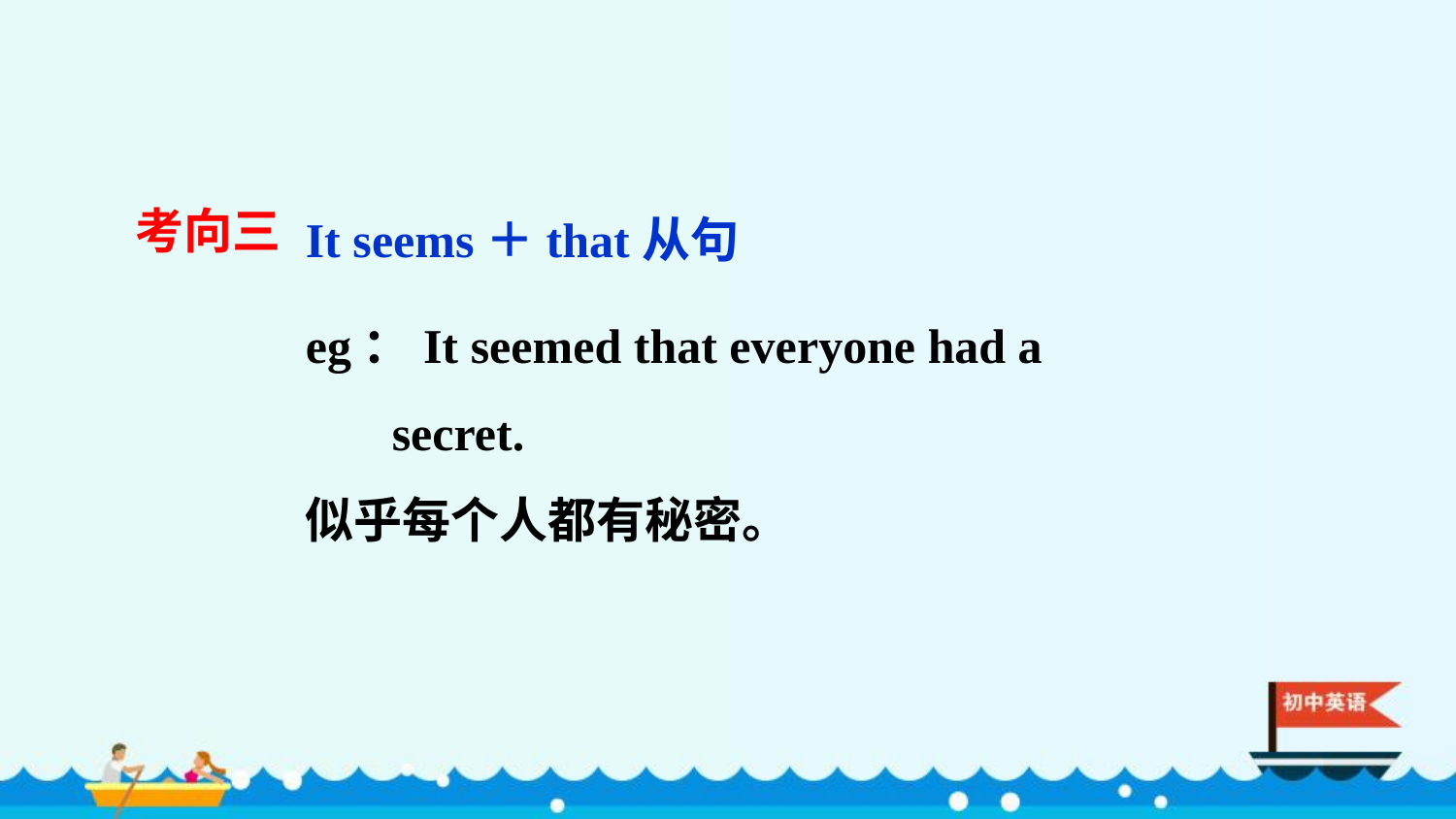

It seems＋that从句
考向三
eg：It seemed that everyone had a secret.
似乎每个人都有秘密。